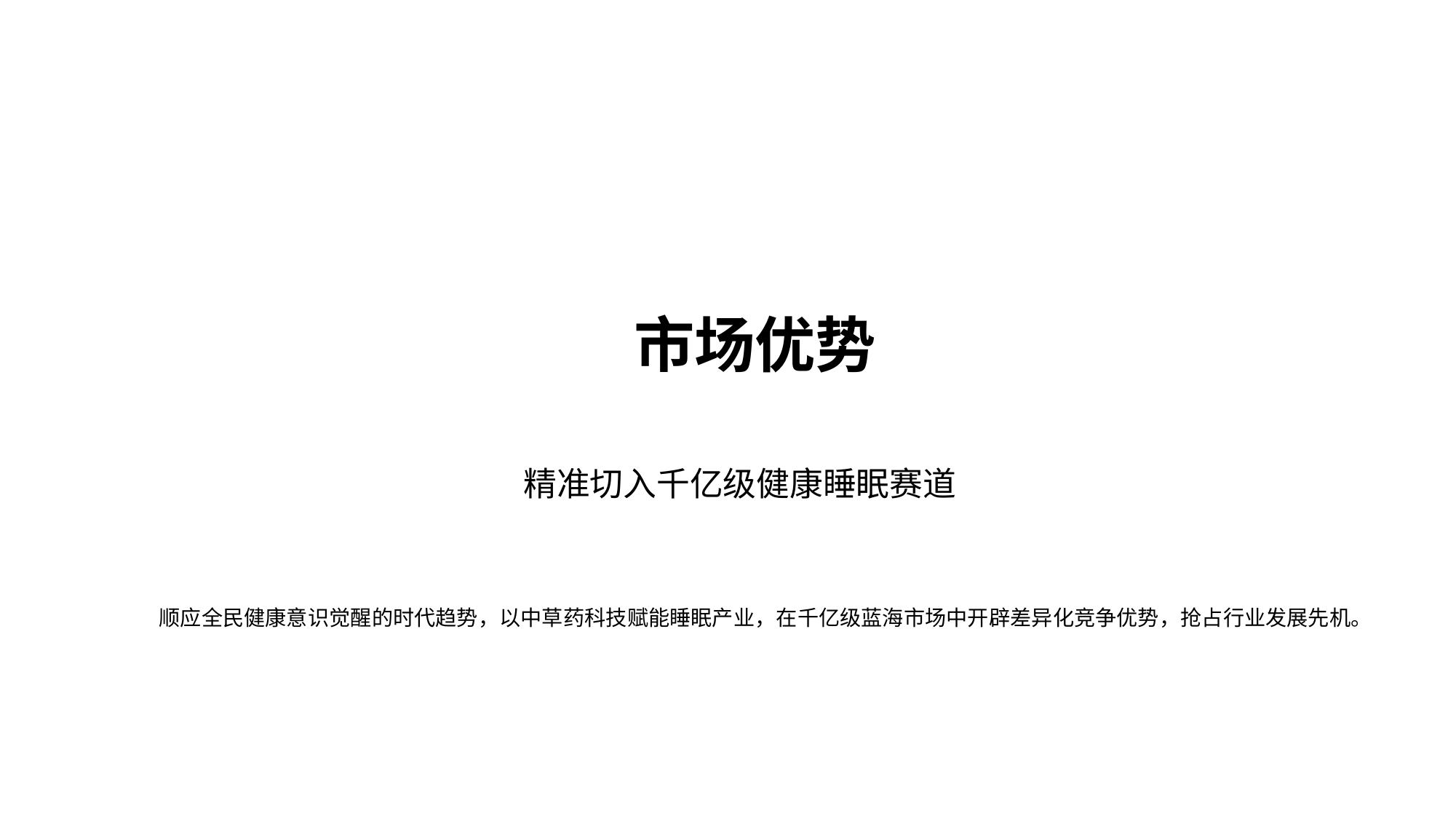

市场优势
精准切入千亿级健康睡眠赛道
顺应全民健康意识觉醒的时代趋势，以中草药科技赋能睡眠产业，在千亿级蓝海市场中开辟差异化竞争优势，抢占行业发展先机。